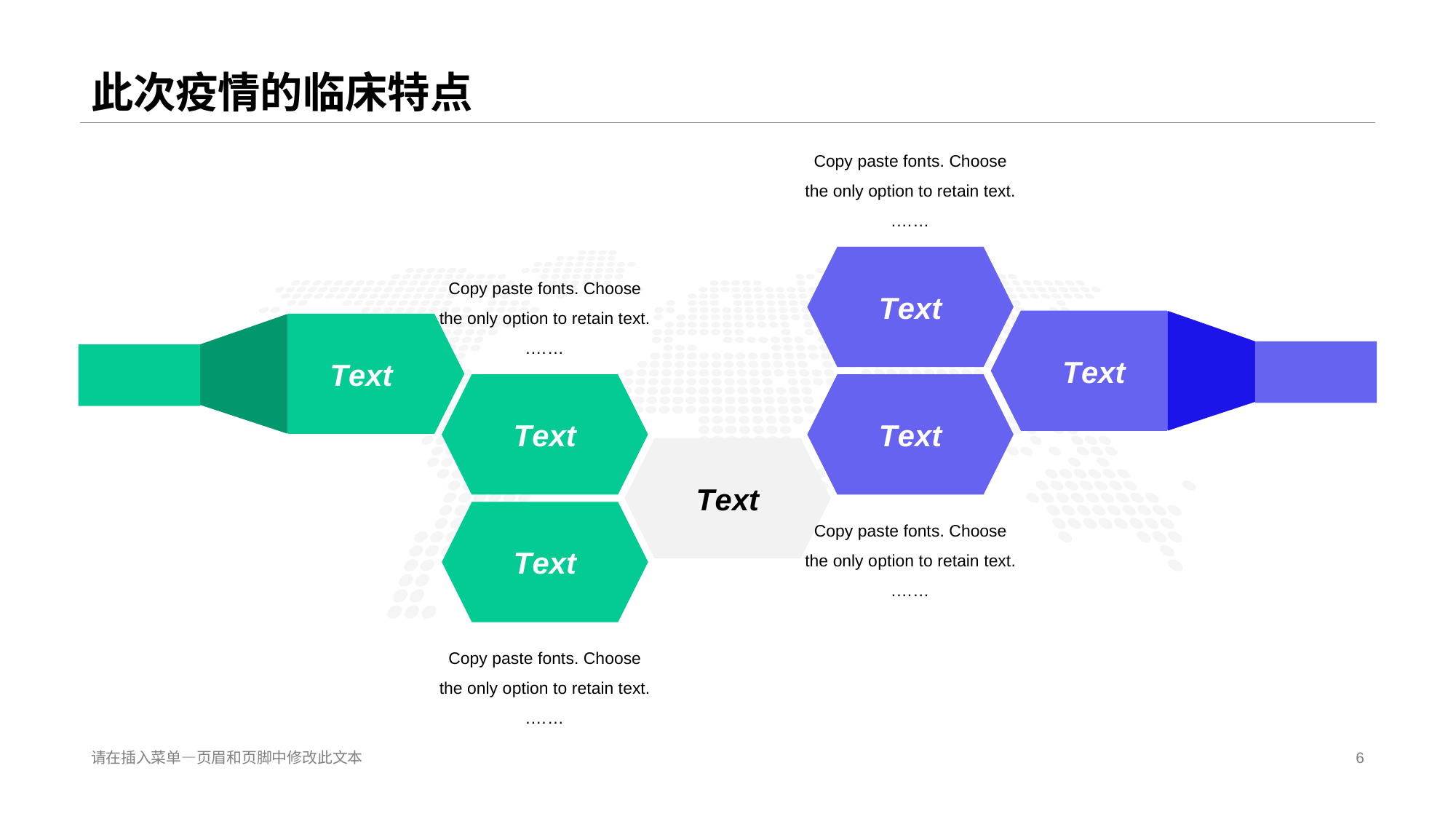

# 此次疫情的临床特点
Copy paste fon ts. Choose the only option to retain text.
.……
T ext

Copy paste fonts. Choose the only o ption to retain text.
.……
T ext
T ext

T ext
T ext
T ext
T ext
Copy paste fonts. Choose the only o ption to retain text.
.……
Copy paste fonts. Choose the only o ption to retain text.
.……
请在插入菜单—页眉和页脚中修改此文本
6